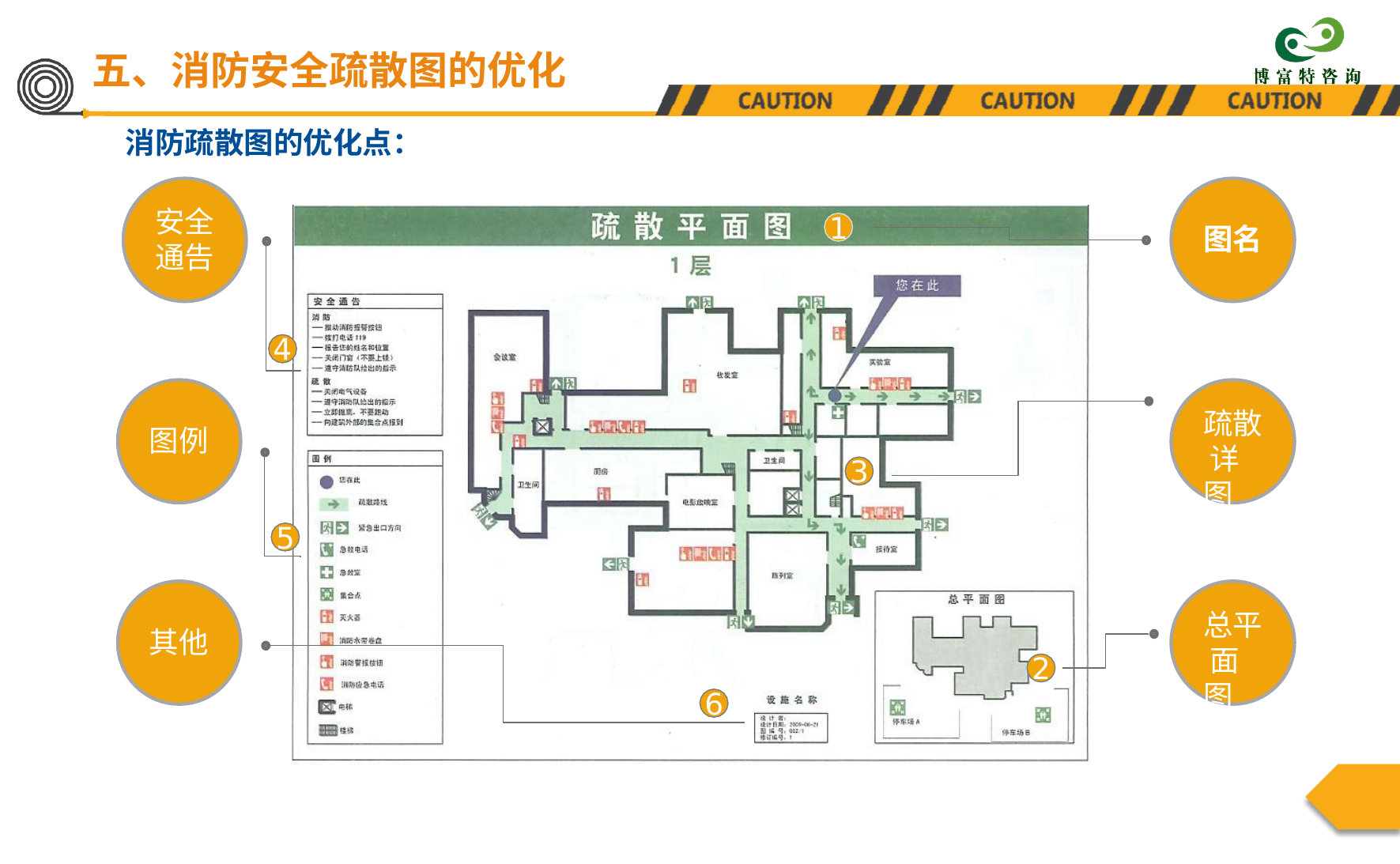

五、消防安全疏散图的优化
消防疏散图的优化点：

安全
通告

1

图名

4

疏散  详图
图例

3

5

总平  面图
其他

2

6

40